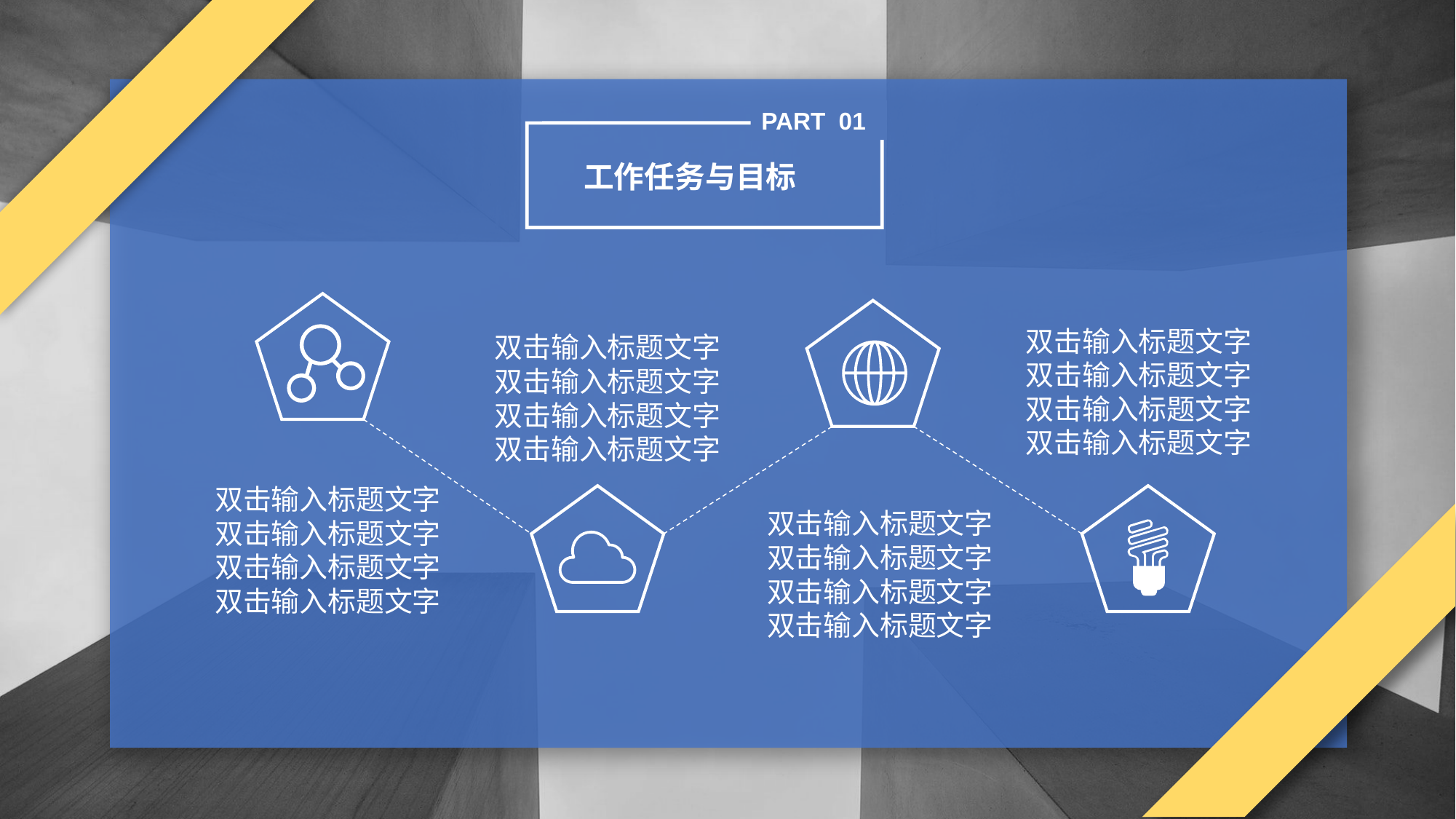

工作任务与目标

双击输入标题文字双击输入标题文字双击输入标题文字双击输入标题文字
双击输入标题文字双击输入标题文字双击输入标题文字双击输入标题文字
双击输入标题文字双击输入标题文字双击输入标题文字双击输入标题文字

双击输入标题文字双击输入标题文字双击输入标题文字双击输入标题文字